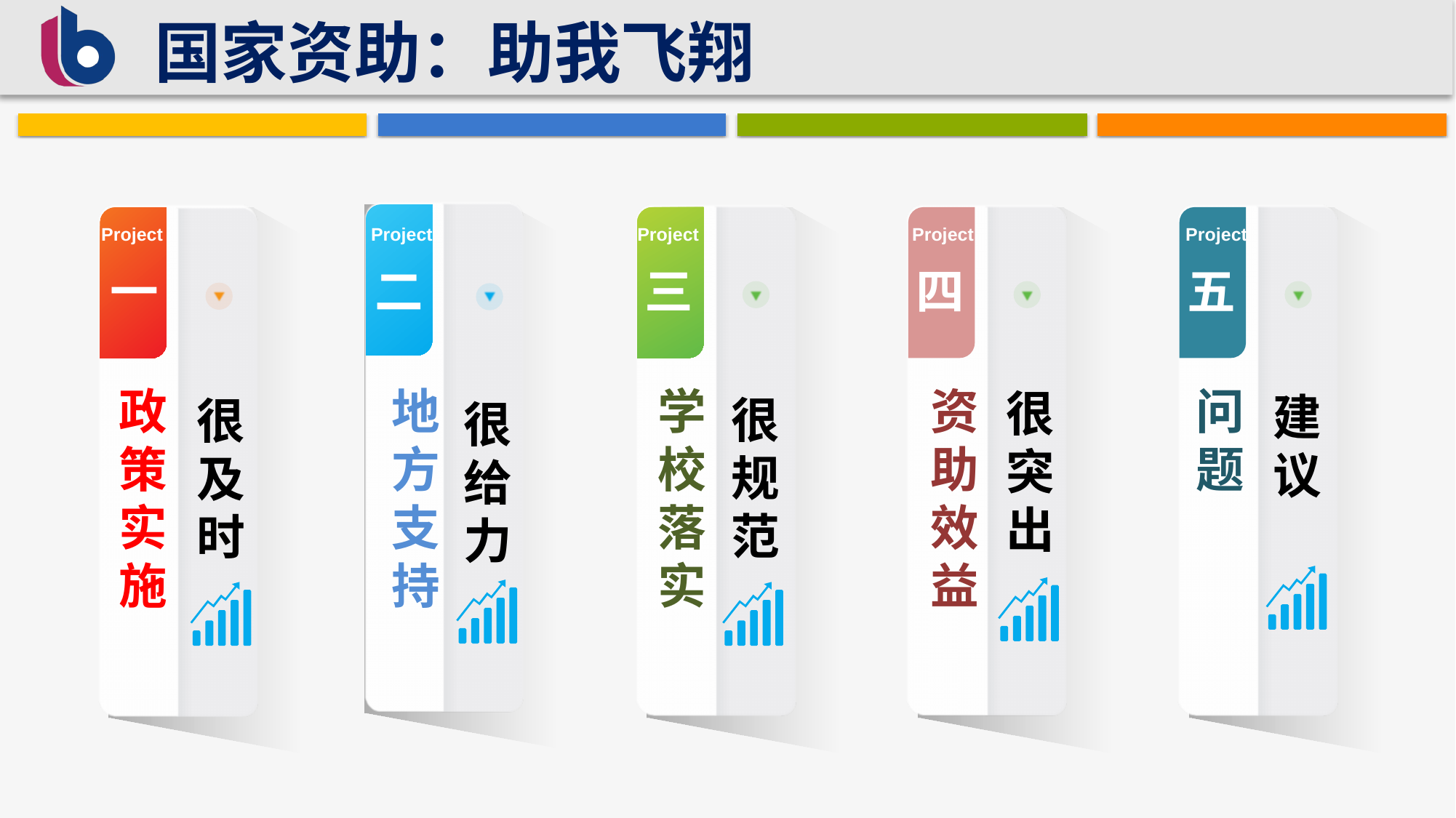

国家资助：助我飞翔

Project
Project
Project
Project
Project
一
二
三
四
五

政策实施
地方支持
学校落实
资助效益
问题
很突出
建议
很规范
很及时
很给力